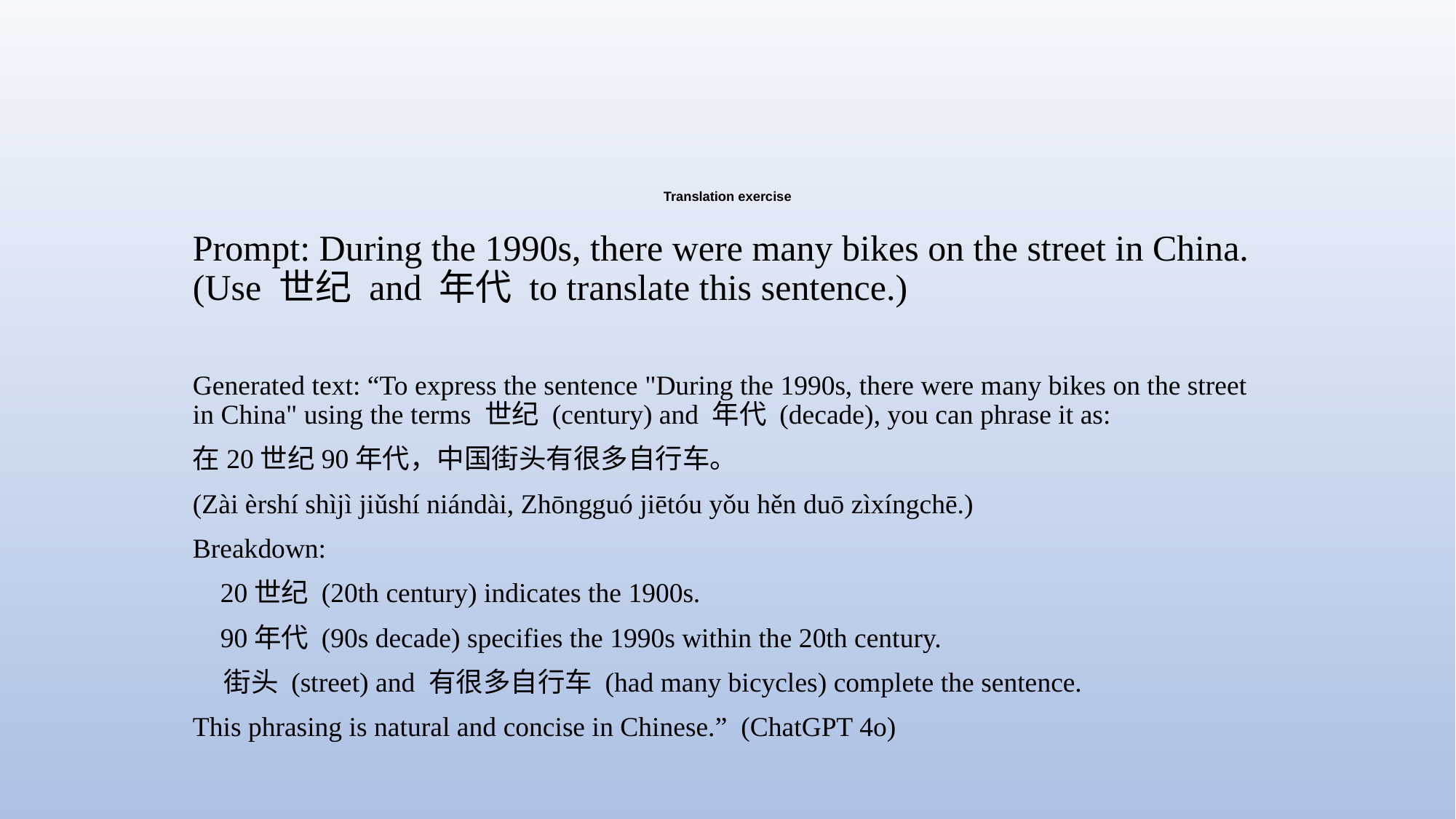

# Translation exercise
Prompt: During the 1990s, there were many bikes on the street in China. (Use 世纪 and 年代 to translate this sentence.)

Generated text: “To express the sentence "During the 1990s, there were many bikes on the street in China" using the terms 世纪 (century) and 年代 (decade), you can phrase it as:
在20世纪90年代，中国街头有很多自行车。
(Zài èrshí shìjì jiǔshí niándài, Zhōngguó jiētóu yǒu hěn duō zìxíngchē.)
Breakdown:
    20世纪 (20th century) indicates the 1900s.
    90年代 (90s decade) specifies the 1990s within the 20th century.
    街头 (street) and 有很多自行车 (had many bicycles) complete the sentence.
This phrasing is natural and concise in Chinese.”  (ChatGPT 4o)